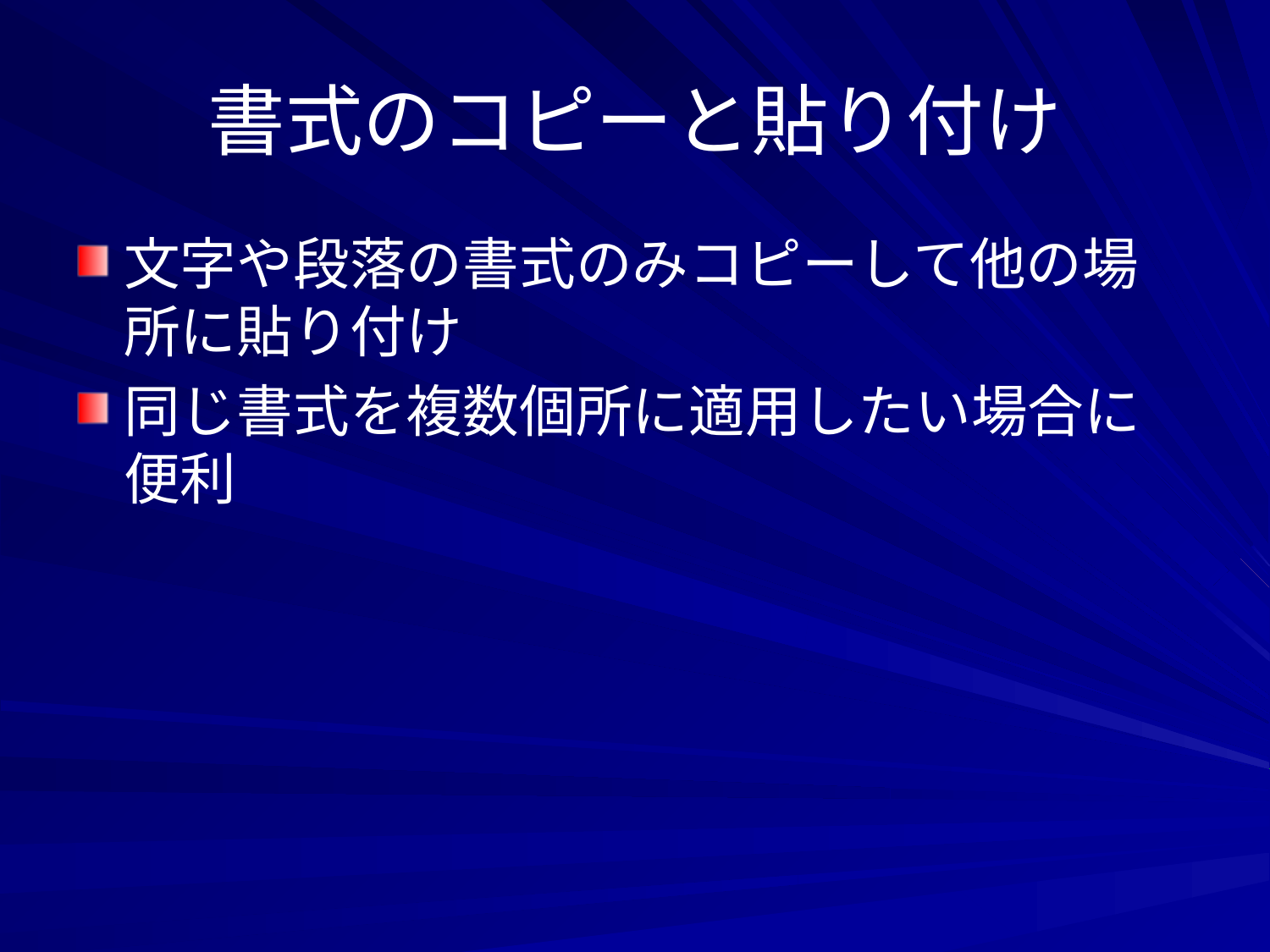

# 書式のコピーと貼り付け
文字や段落の書式のみコピーして他の場所に貼り付け
同じ書式を複数個所に適用したい場合に便利